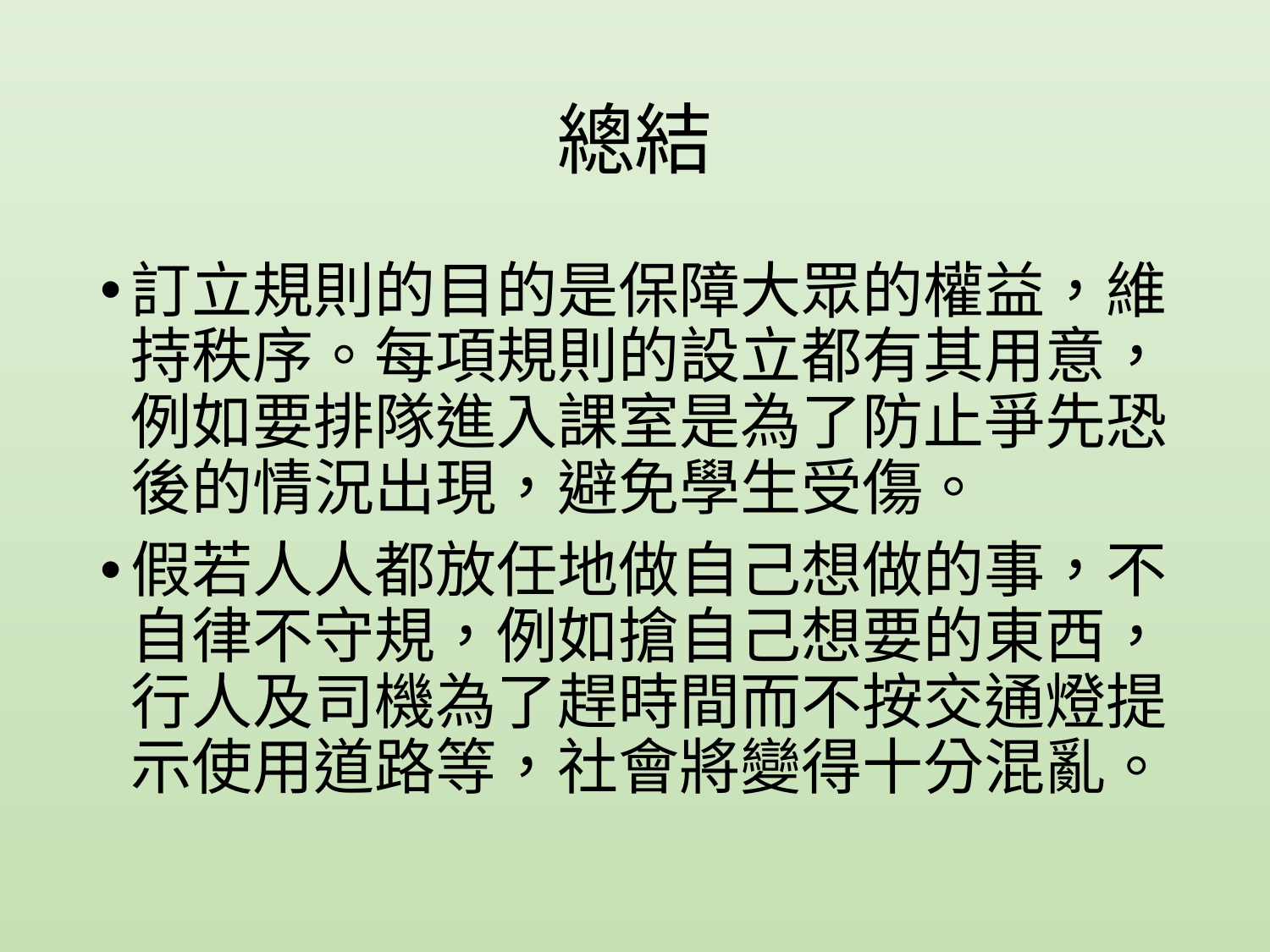

# 總結
訂立規則的目的是保障大眾的權益，維持秩序。每項規則的設立都有其用意，例如要排隊進入課室是為了防止爭先恐後的情況出現，避免學生受傷。
假若人人都放任地做自己想做的事，不自律不守規，例如搶自己想要的東西，行人及司機為了趕時間而不按交通燈提示使用道路等，社會將變得十分混亂。